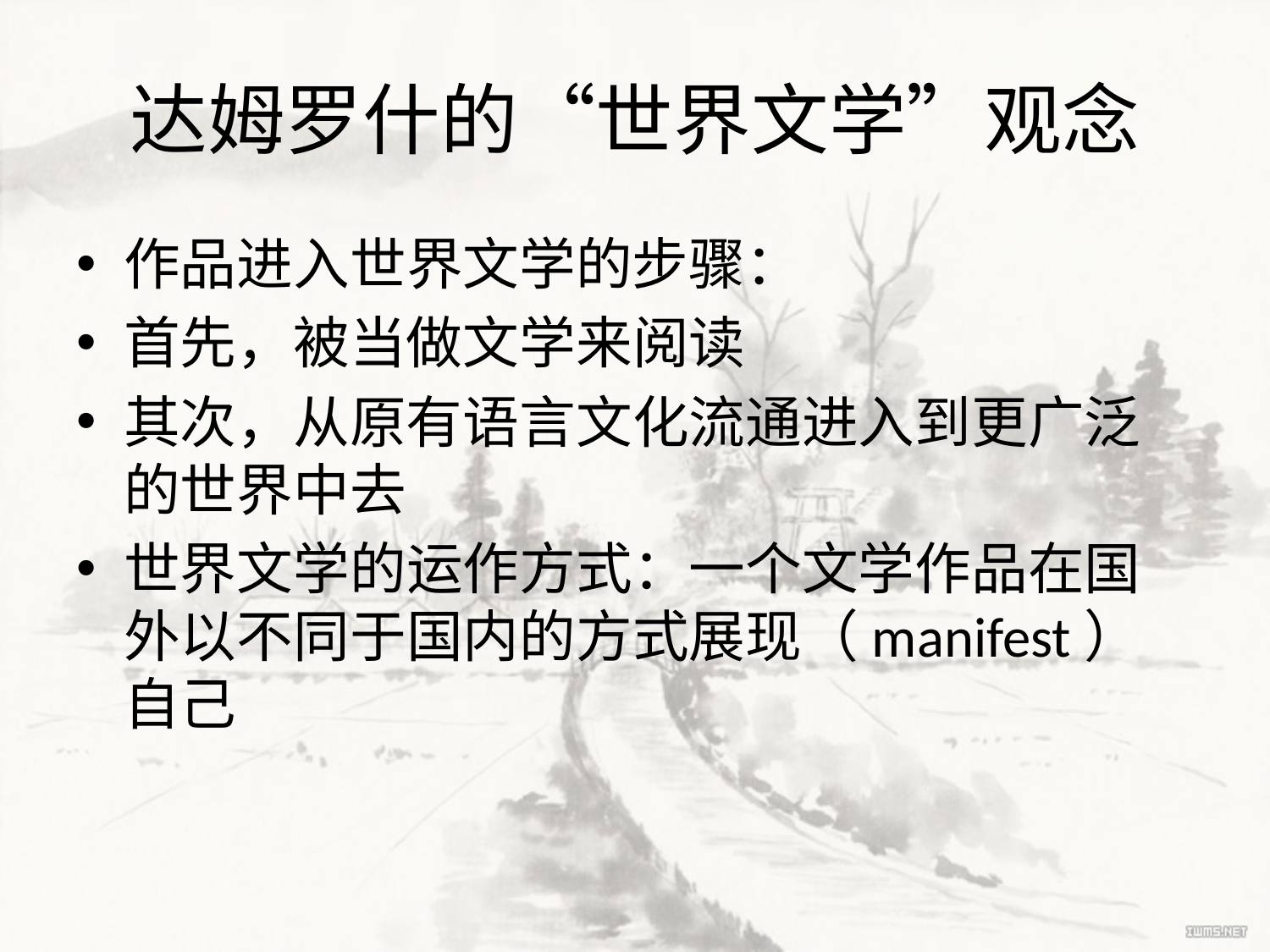

# 达姆罗什的“世界文学”观念
作品进入世界文学的步骤：
首先，被当做文学来阅读
其次，从原有语言文化流通进入到更广泛的世界中去
世界文学的运作方式：一个文学作品在国外以不同于国内的方式展现（manifest）自己